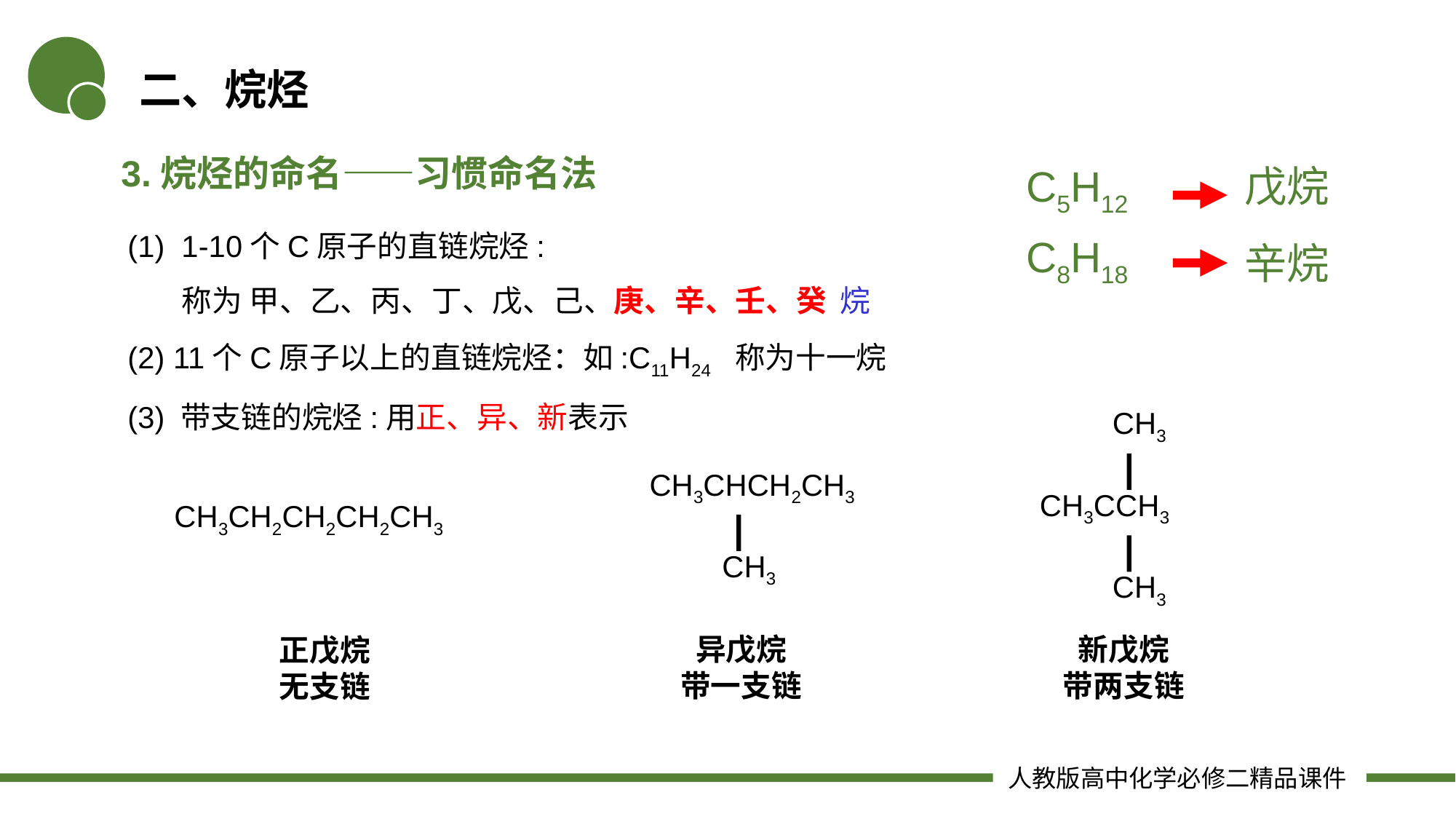

二、烷烃
3.烷烃的命名——习惯命名法
C5H12

C8H18

戊烷
(1)  1-10个C原子的直链烷烃:
       称为 甲、乙、丙、丁、戊、己、庚、辛、壬、癸  烷
(2) 11个C原子以上的直链烷烃：如:C11H24  称为十一烷
(3) 带支链的烷烃:用正、异、新表示
辛烷
CH3

CH3CCH3

CH3
CH3CHCH2CH3

CH3
CH3CH2CH2CH2CH3
异戊烷
带一支链
新戊烷
带两支链
正戊烷
无支链